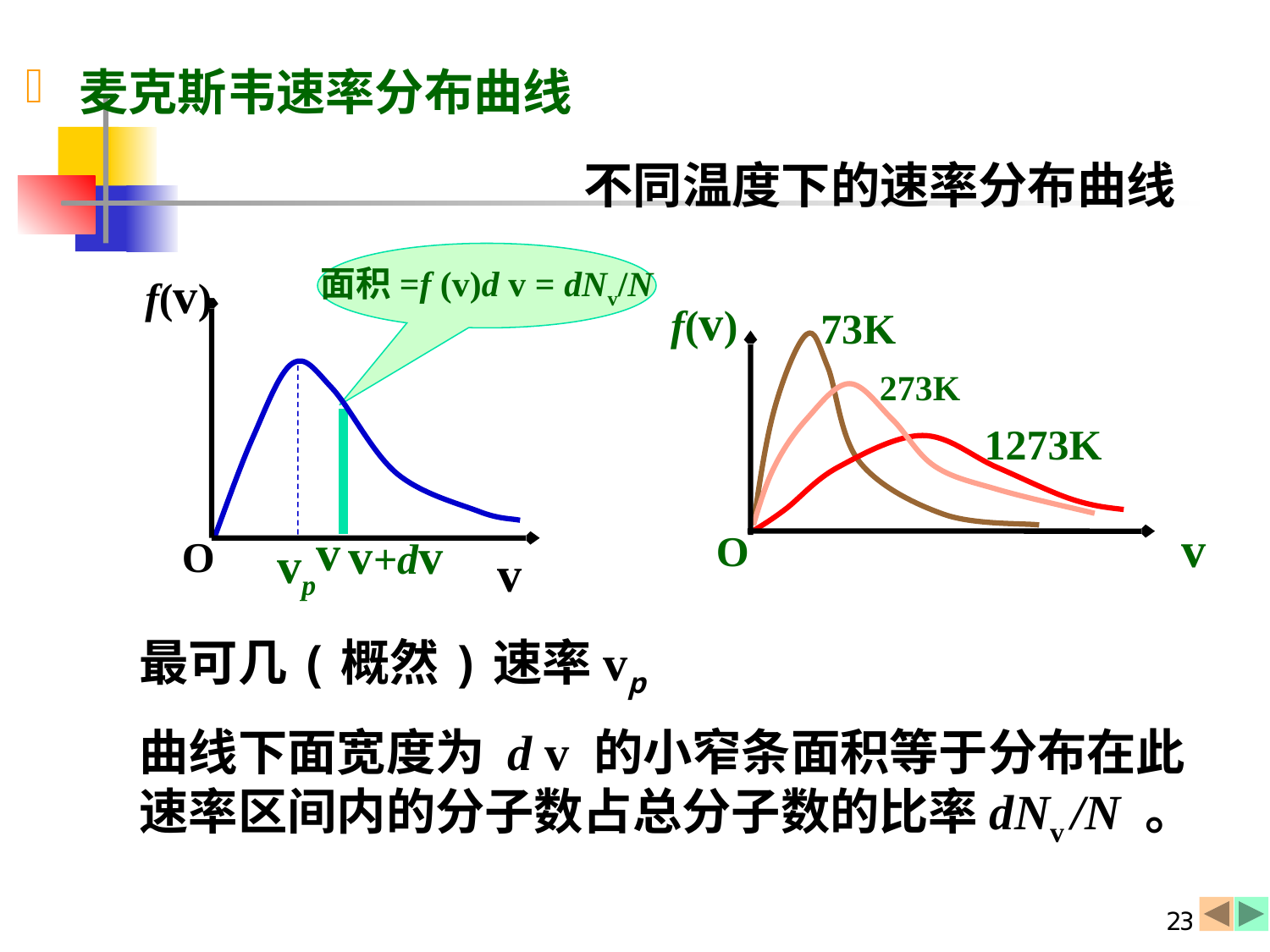

麦克斯韦速率分布曲线
不同温度下的速率分布曲线
面积=f (v)d v = dNv/N
f(v)

O
v

f(v)

73K

273K

1273K

v
O

v
v+dv
vp
最可几(概然)速率vp
曲线下面宽度为 d v 的小窄条面积等于分布在此速率区间内的分子数占总分子数的比率dNv /N 。
23